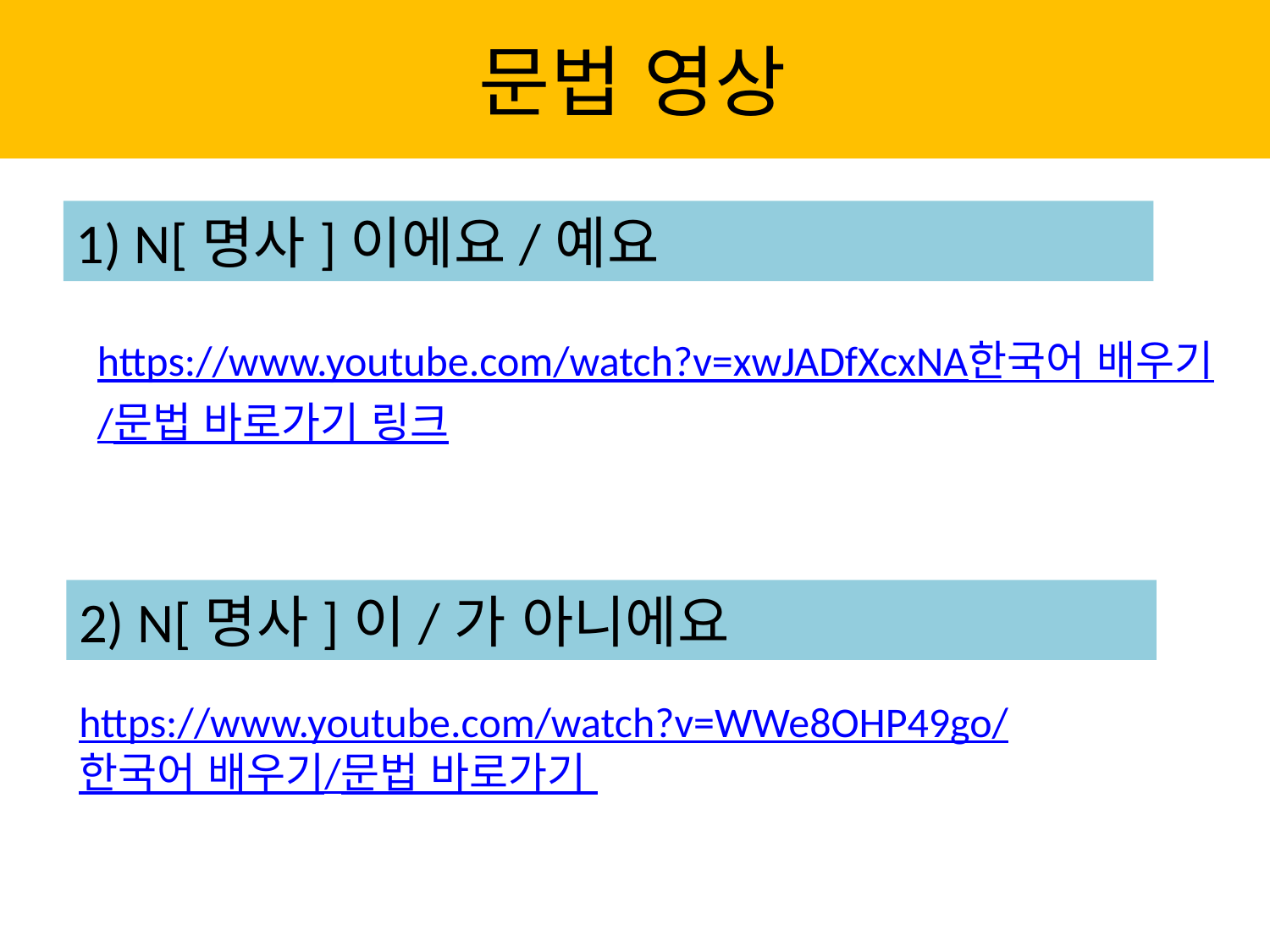

# 문법 영상
1) N[명사]이에요/예요
https://www.youtube.com/watch?v=xwJADfXcxNA한국어 배우기/문법 바로가기 링크
2) N[명사]이/가 아니에요
https://www.youtube.com/watch?v=WWe8OHP49go/한국어 배우기/문법 바로가기